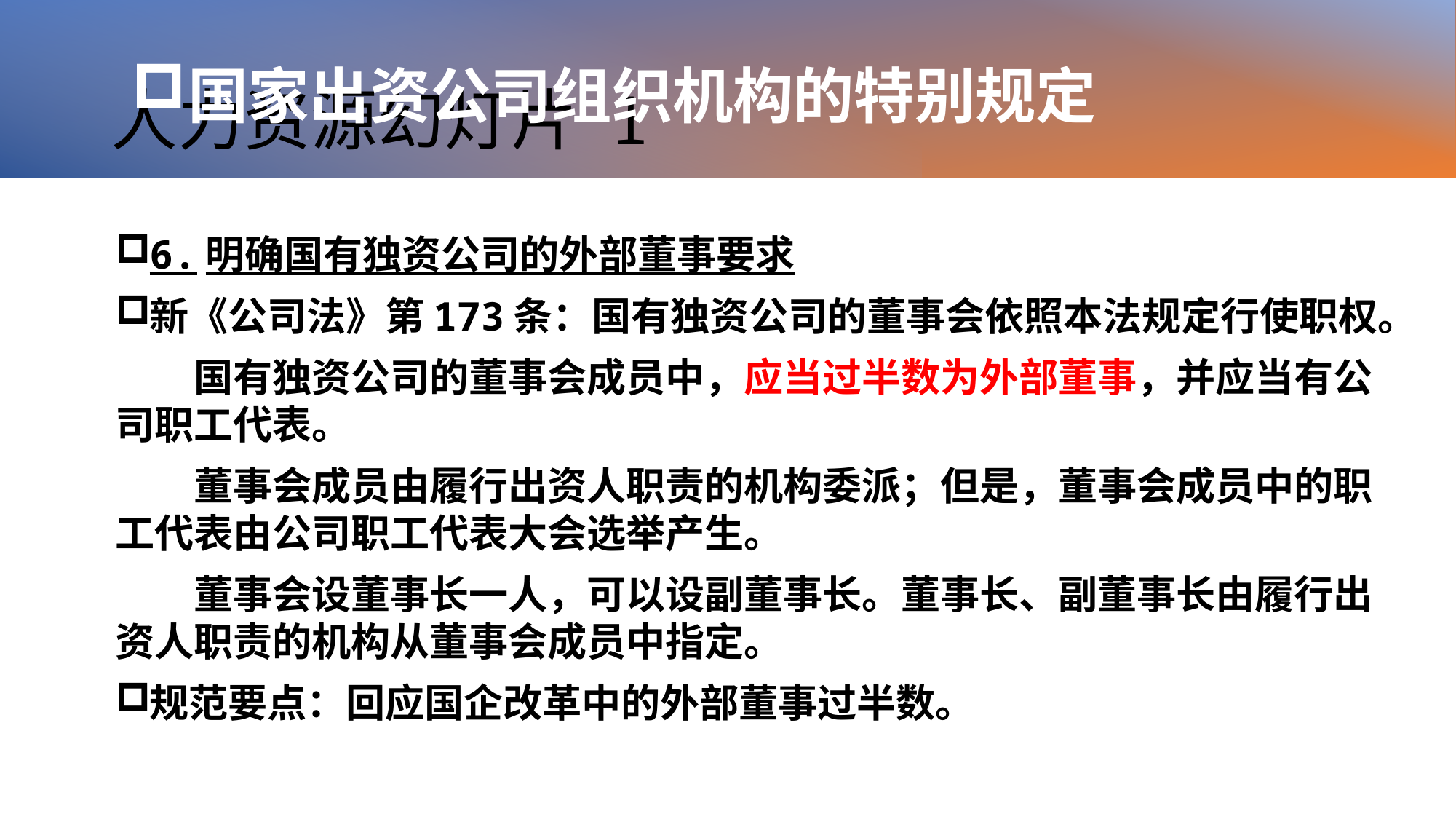

# 人力资源幻灯片 1
国家出资公司组织机构的特别规定
6.明确国有独资公司的外部董事要求
新《公司法》第173条：国有独资公司的董事会依照本法规定行使职权。
　　国有独资公司的董事会成员中，应当过半数为外部董事，并应当有公司职工代表。
　　董事会成员由履行出资人职责的机构委派；但是，董事会成员中的职工代表由公司职工代表大会选举产生。
　　董事会设董事长一人，可以设副董事长。董事长、副董事长由履行出资人职责的机构从董事会成员中指定。
规范要点：回应国企改革中的外部董事过半数。